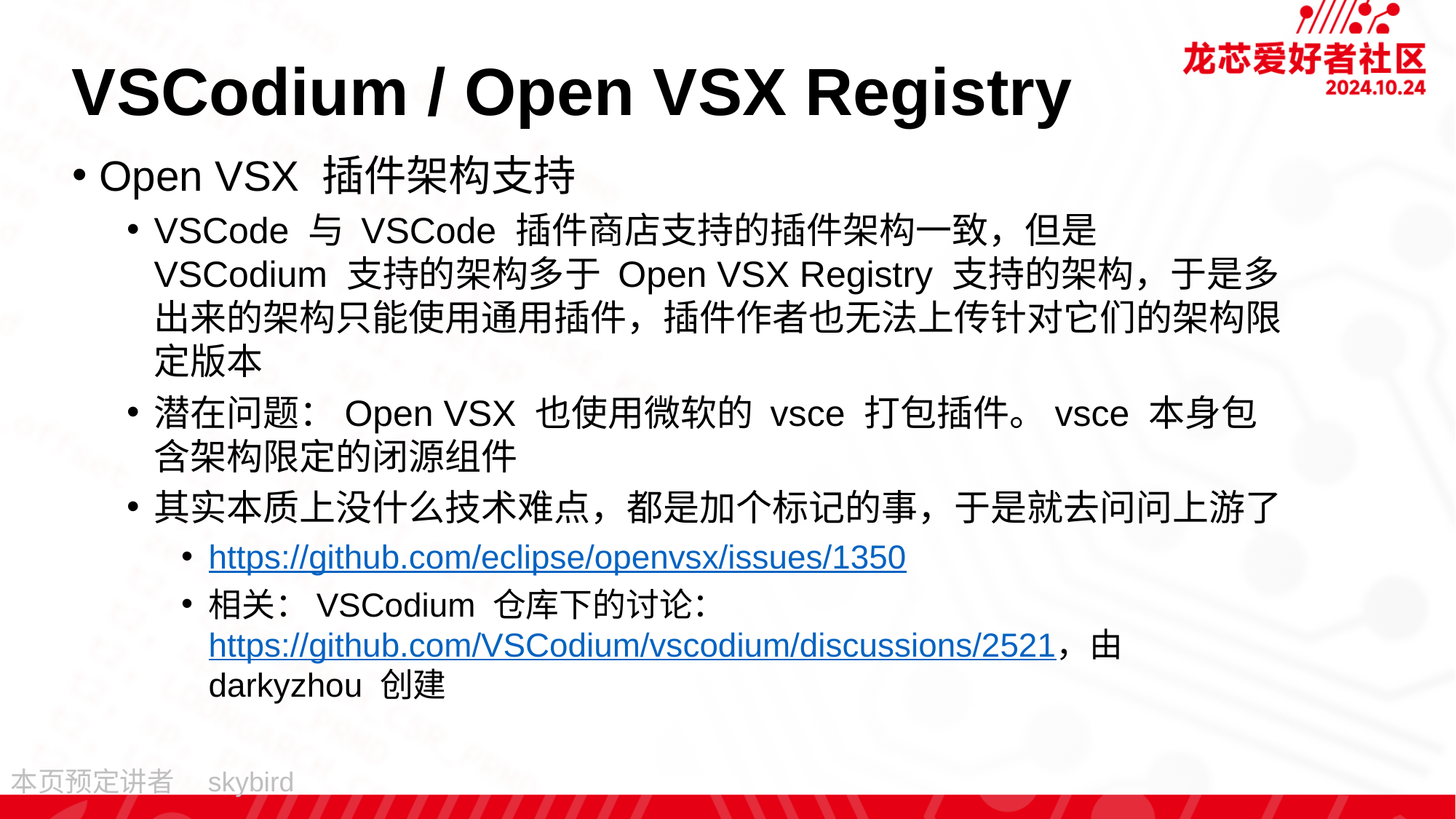

VSCodium / Open VSX Registry
Open VSX 插件架构支持
VSCode 与 VSCode 插件商店支持的插件架构一致，但是 VSCodium 支持的架构多于 Open VSX Registry 支持的架构，于是多出来的架构只能使用通用插件，插件作者也无法上传针对它们的架构限定版本
潜在问题：Open VSX 也使用微软的 vsce 打包插件。vsce 本身包含架构限定的闭源组件
其实本质上没什么技术难点，都是加个标记的事，于是就去问问上游了
https://github.com/eclipse/openvsx/issues/1350
相关：VSCodium 仓库下的讨论：https://github.com/VSCodium/vscodium/discussions/2521，由 darkyzhou 创建

skybird